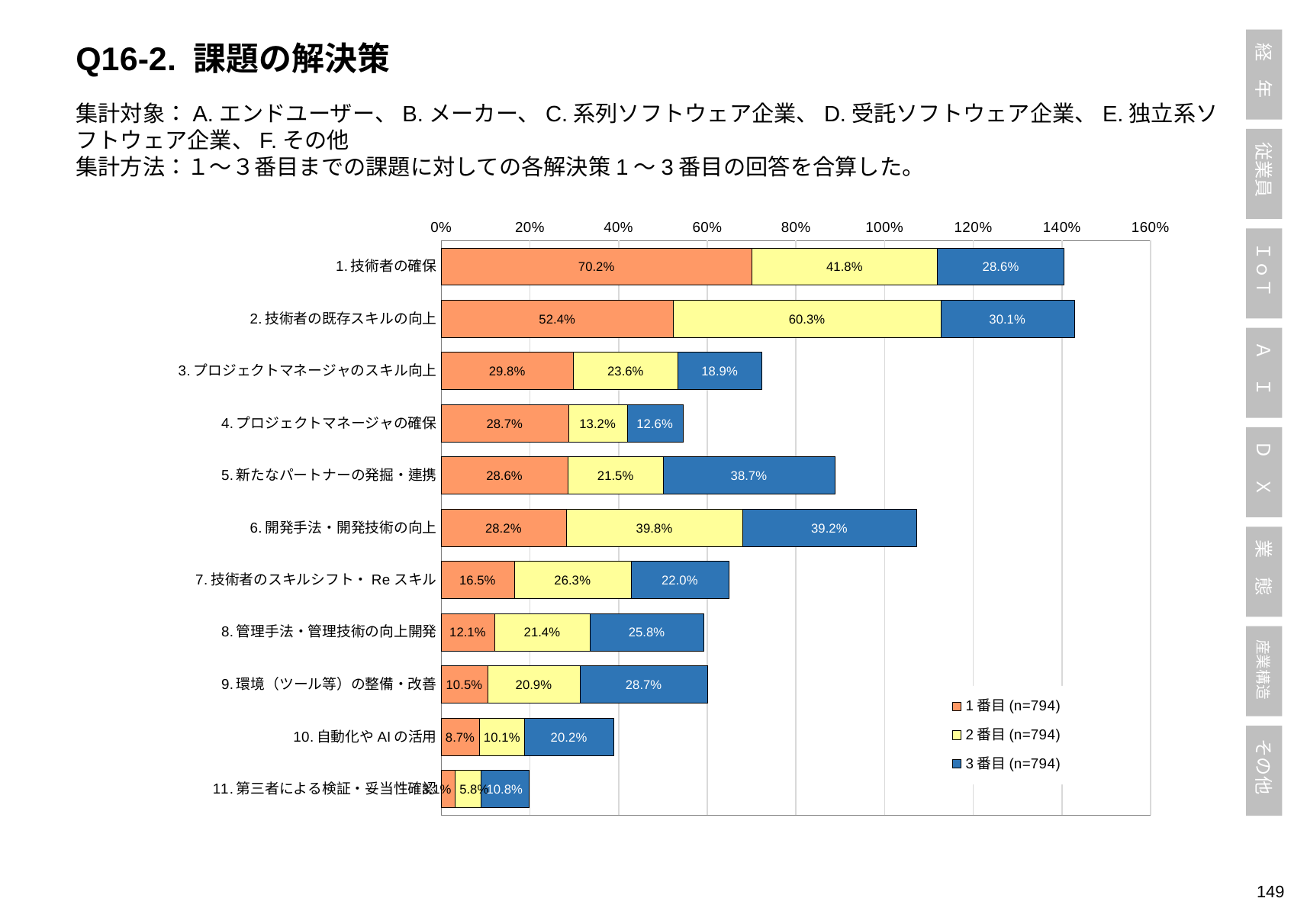

Q16-2. 課題の解決策
集計対象：A.エンドユーザー、B.メーカー、C.系列ソフトウェア企業、D.受託ソフトウェア企業、E.独立系ソフトウェア企業、F.その他
集計方法：１～３番目までの課題に対しての各解決策1～3番目の回答を合算した。

### Chart

| Category | 1番目(n=794) | 2番目(n=794) | 3番目(n=794) |
|---|---|---|---|
| 1.技術者の確保 | 0.7015113350125944 | 0.4181360201511335 | 0.2858942065491184 |
| 2.技術者の既存スキルの向上 | 0.5239294710327456 | 0.6032745591939547 | 0.30100755667506296 |
| 3.プロジェクトマネージャのスキル向上 | 0.29848866498740556 | 0.23551637279596976 | 0.1889168765743073 |
| 4.プロジェクトマネージャの確保 | 0.2871536523929471 | 0.13224181360201512 | 0.12594458438287154 |
| 5.新たなパートナーの発掘・連携 | 0.2858942065491184 | 0.21536523929471033 | 0.3866498740554156 |
| 6.開発手法・開発技術の向上 | 0.28211586901763225 | 0.3979848866498741 | 0.3916876574307305 |
| 7.技術者のスキルシフト・Reスキル | 0.16498740554156172 | 0.26322418136020154 | 0.22040302267002518 |
| 8.管理手法・管理技術の向上開発 | 0.12090680100755667 | 0.2141057934508816 | 0.25818639798488663 |
| 9.環境（ツール等）の整備・改善 | 0.10453400503778337 | 0.20906801007556675 | 0.2871536523929471 |
| 10.自動化やAIの活用 | 0.08690176322418136 | 0.10075566750629723 | 0.20151133501259447 |
| 11.第三者による検証・妥当性確認 | 0.031486146095717885 | 0.05793450881612091 | 0.10831234256926953 |
149